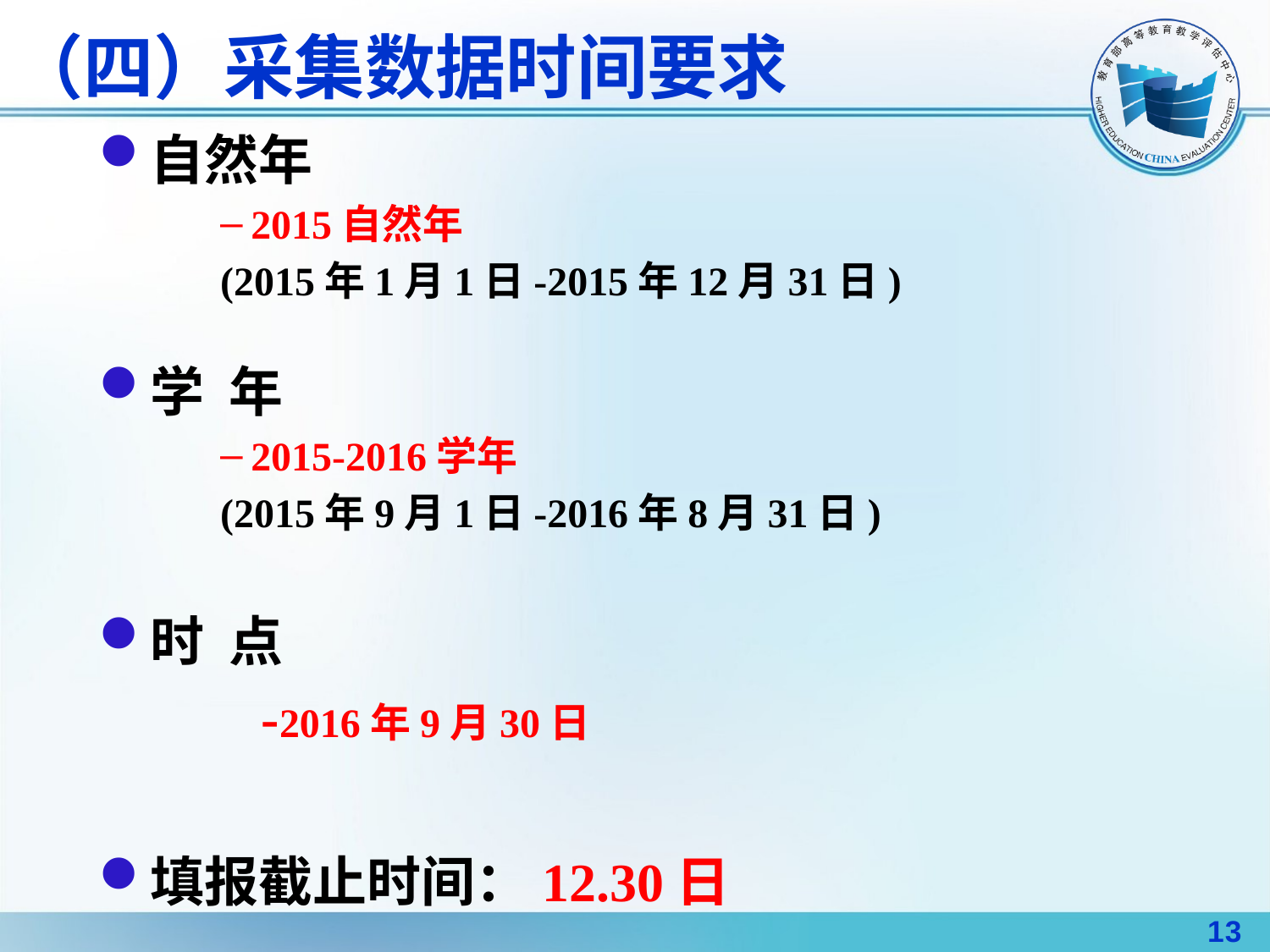

# （四）采集数据时间要求
自然年
2015自然年
(2015年1月1日-2015年12月31日)

学  年
2015-2016学年
(2015年9月1日-2016年8月31日)

时  点
     -2016年9月30日

填报截止时间：12.30日